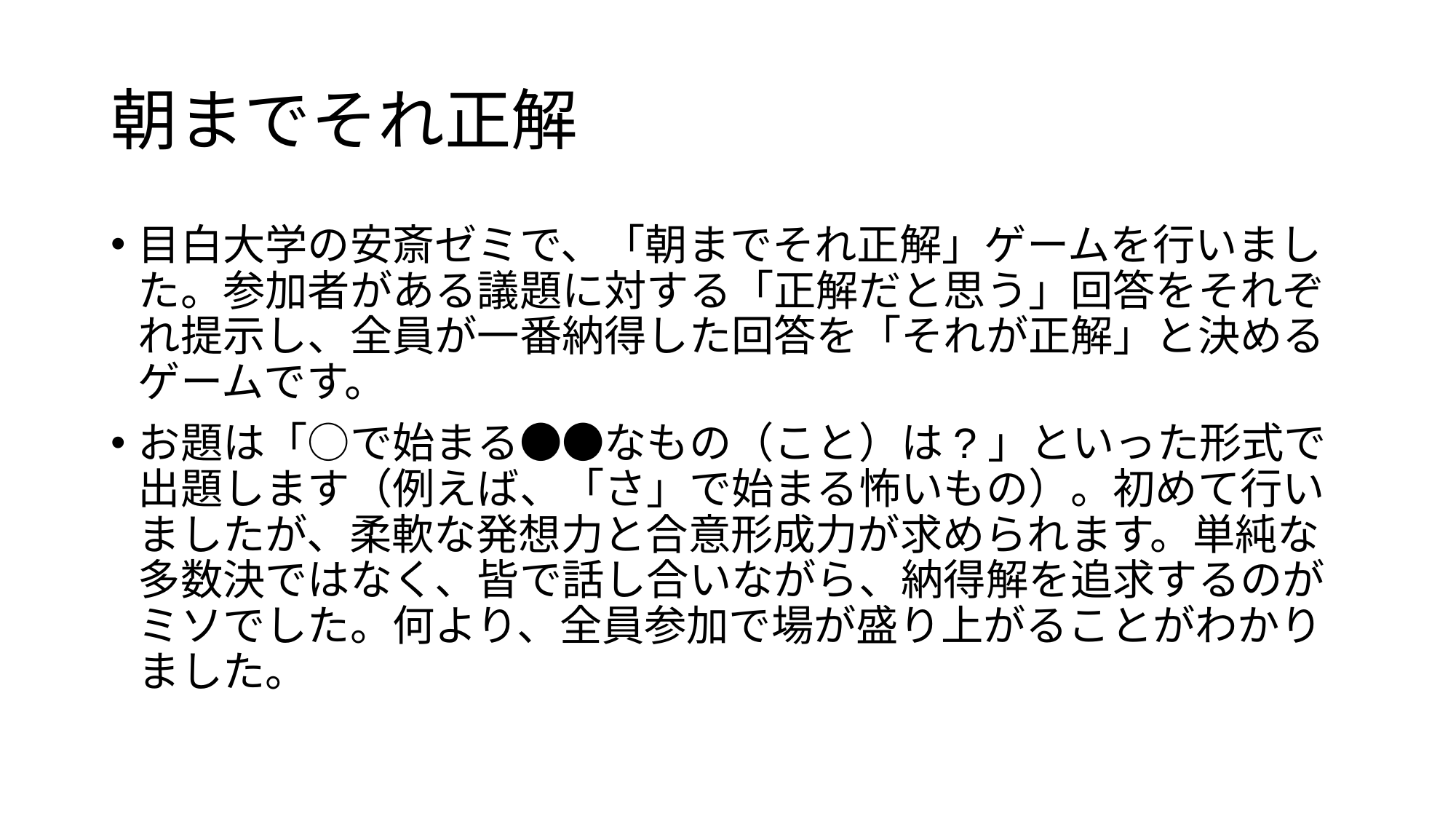

# 朝までそれ正解
目白大学の安斎ゼミで、「朝までそれ正解」ゲームを行いました。参加者がある議題に対する「正解だと思う」回答をそれぞれ提示し、全員が一番納得した回答を「それが正解」と決めるゲームです。
お題は「○で始まる●●なもの（こと）は?」といった形式で出題します（例えば、「さ」で始まる怖いもの）。初めて行いましたが、柔軟な発想力と合意形成力が求められます。単純な多数決ではなく、皆で話し合いながら、納得解を追求するのがミソでした。何より、全員参加で場が盛り上がることがわかりました。